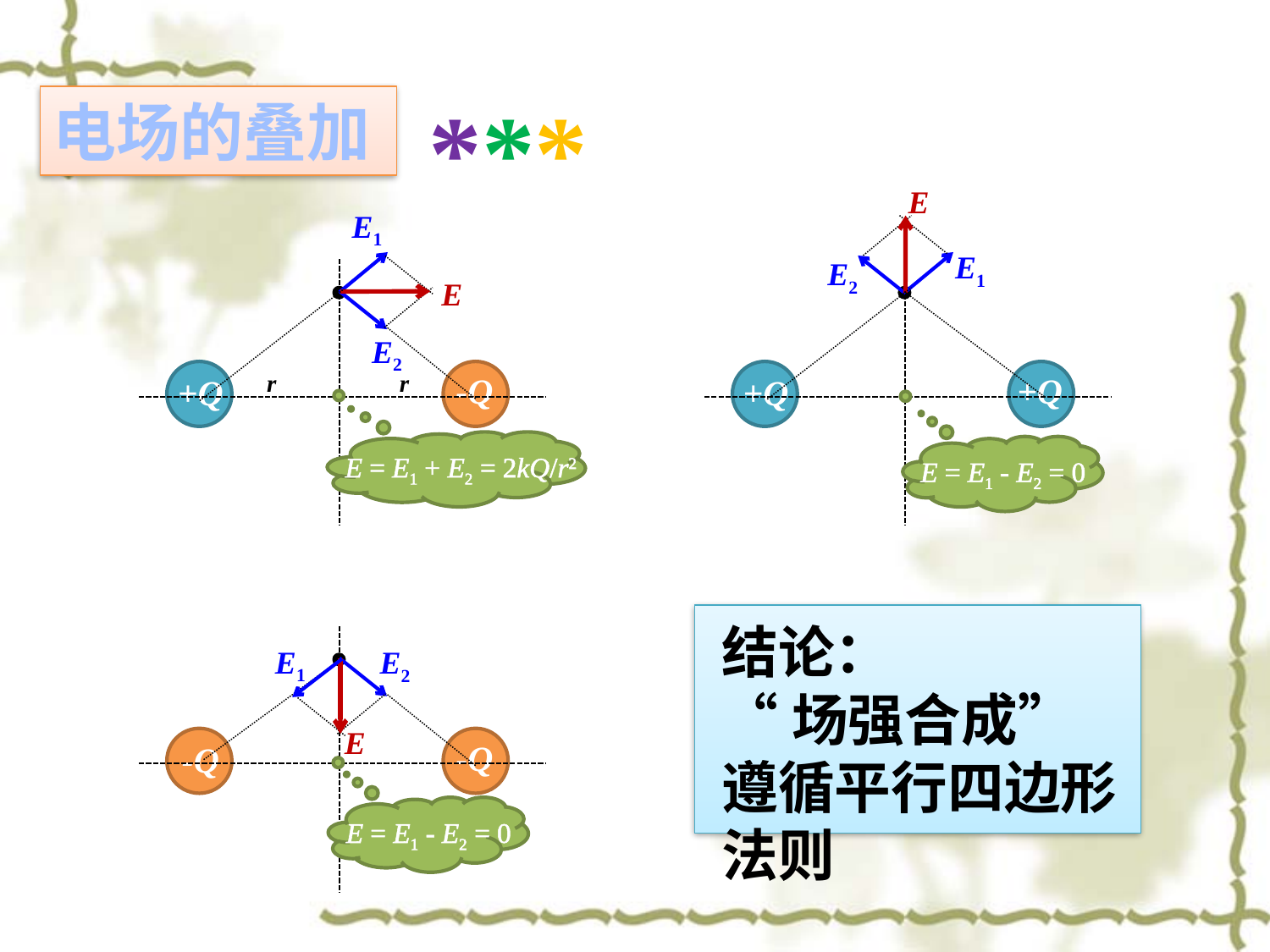

***
电场的叠加
E
E1
E1
E2

+Q

-Q

+Q

+Q
E
E2
r
r

E = E1 + E2 = 2kQ/r2

E = E1 - E2 = 0

结论：
“场强合成”遵循平行四边形法则

-Q

-Q
E1
E2
E

E = E1 - E2 = 0